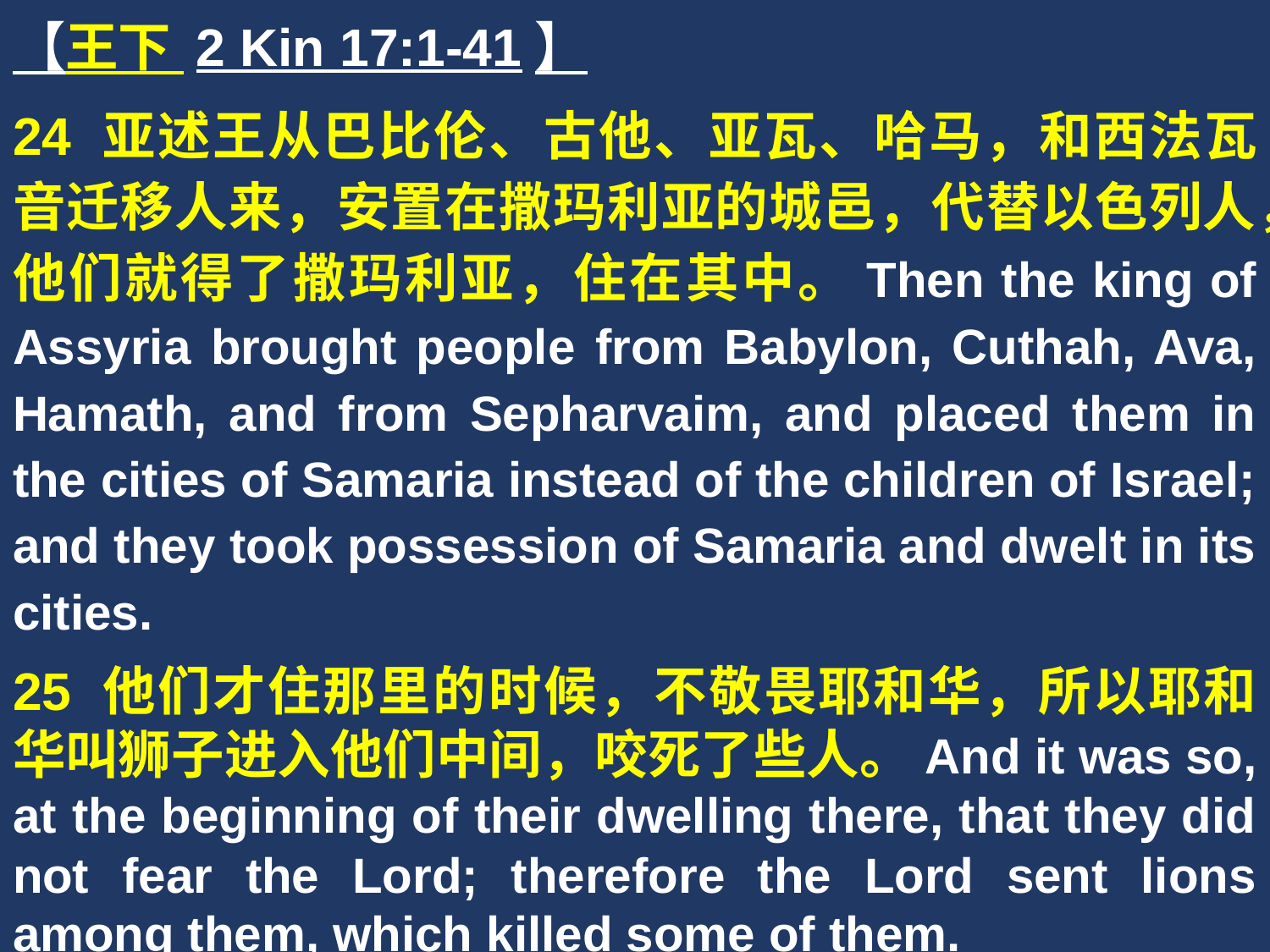

【王下 2 Kin 17:1-41】
24 亚述王从巴比伦、古他、亚瓦、哈马，和西法瓦音迁移人来，安置在撒玛利亚的城邑，代替以色列人，他们就得了撒玛利亚，住在其中。Then the king of Assyria brought people from Babylon, Cuthah, Ava, Hamath, and from Sepharvaim, and placed them in the cities of Samaria instead of the children of Israel; and they took possession of Samaria and dwelt in its cities.
25 他们才住那里的时候，不敬畏耶和华，所以耶和华叫狮子进入他们中间，咬死了些人。And it was so, at the beginning of their dwelling there, that they did not fear the Lord; therefore the Lord sent lions among them, which killed some of them.